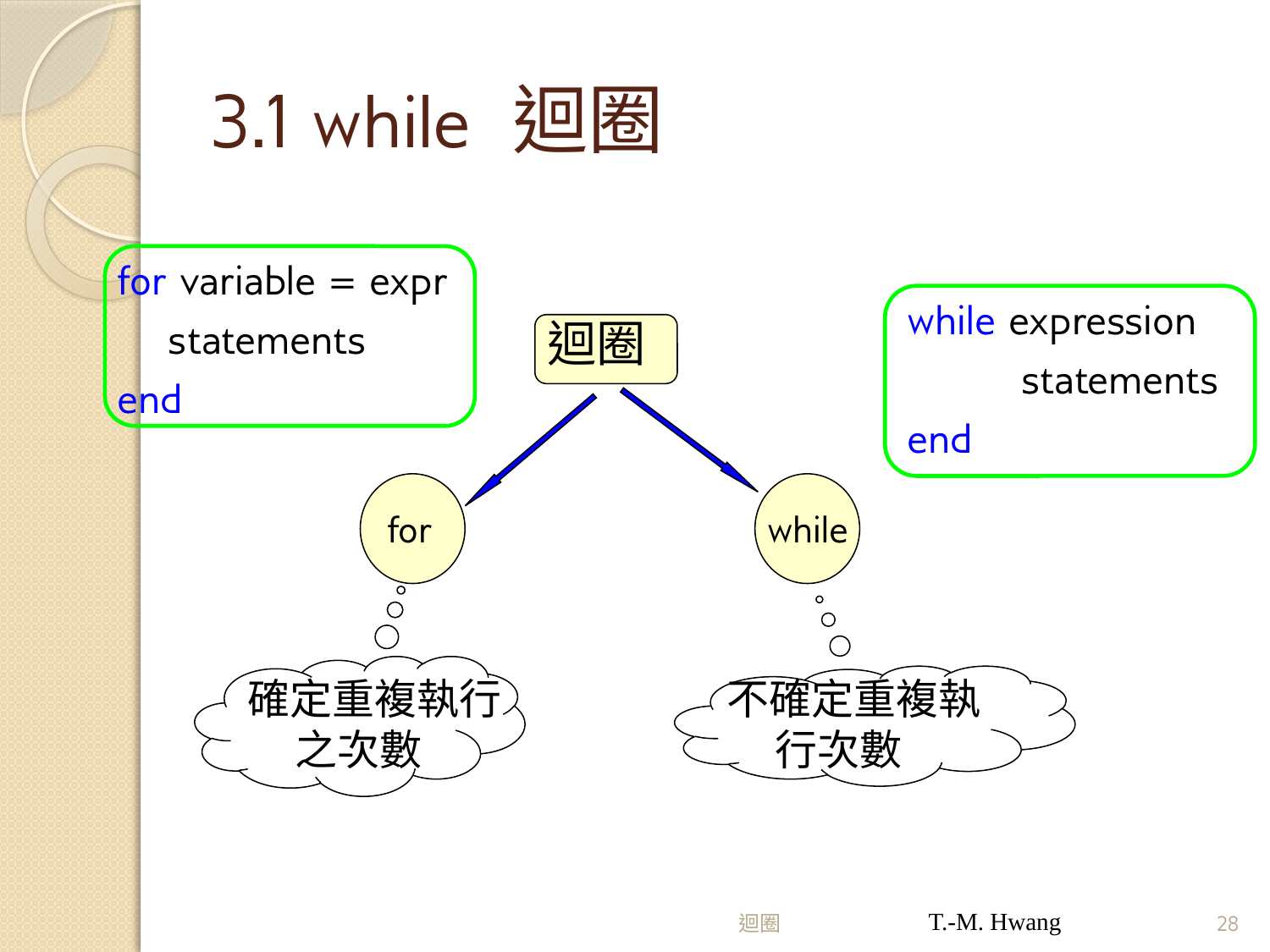

# 3.1 while 迴圈

for variable = expr
    statements
end

while expression
         statements
end
迴圈

for

while

確定重複執行之次數

不確定重複執行次數
迴圈
T.-M. Hwang
28